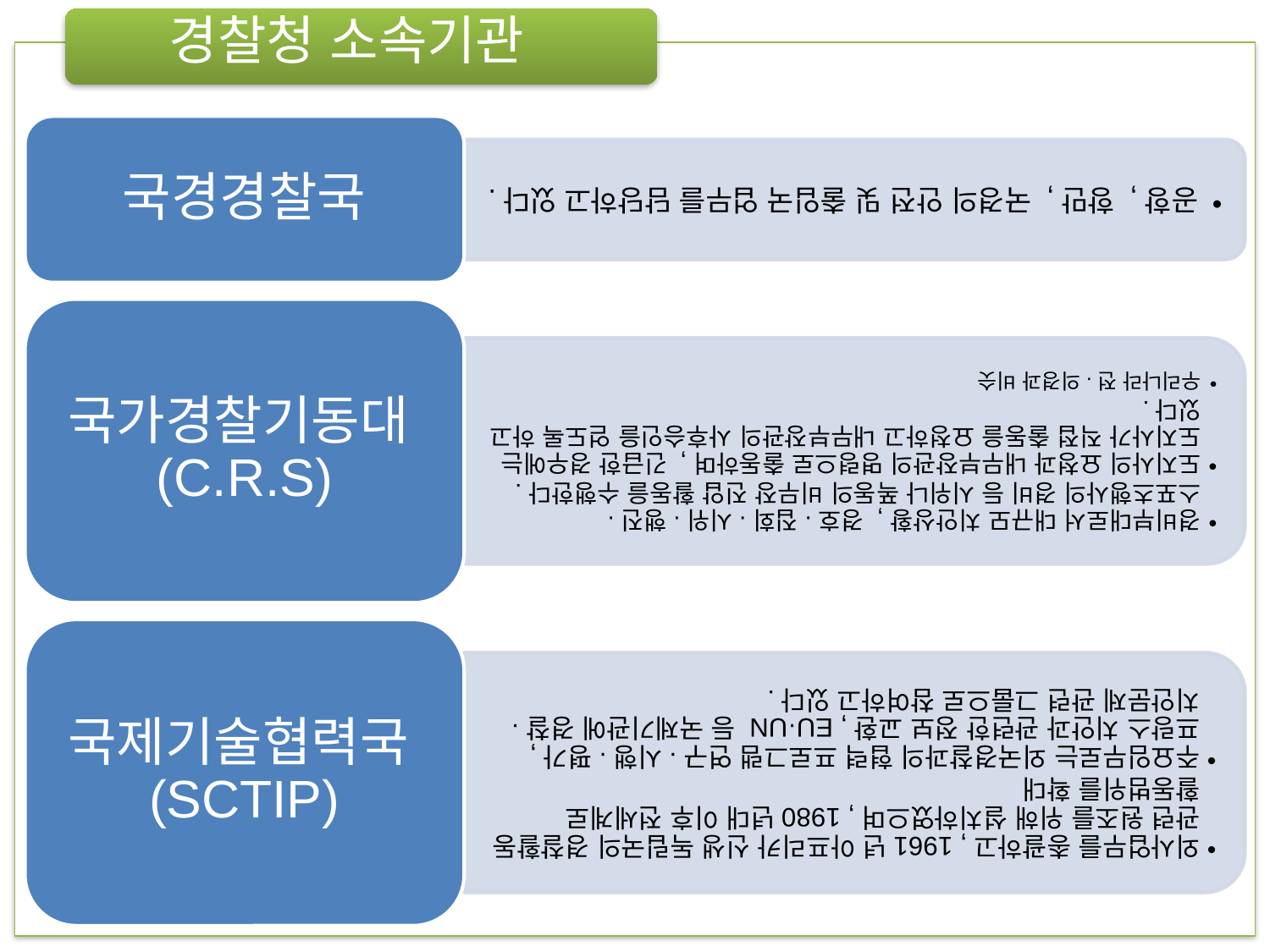

경찰청 소속기관

공항, 항만, 국경의 안전 및 출입국 업무를 담당하고 있다.
국경경찰국
경비부대로서 대규모 치안상황, 경호·집회·시위·행진·스포츠행사의 경비 등 시위나 폭동의 비무장 진압 활동을 수행한다.
도지사의 요청과 내무부장관의 명령으로 출동하며, 긴급한 경우에는 도지사가 직접 출동을 요청하고 내무부장관의 사후승인을 얻도록 하고 있다.
우리나라 전·의경과 비슷
국가경찰기동대(C.R.S)
외사업무를 총괄하고, 1961년 아프리카 신생 독립국의 경찰활동 관련 원조를 위해 설치하였으며, 1980년대 이후 전세계로 활동범위를 확대
주요임무로는 외국경찰과의 협력 프로그램 연구·시행·평가, 프랑스 치안과 관련한 정보 교환, EU·UN 등 국제기관에 경찰·치안문제 관련 그룹으로 참여하고 있다.
국제기술협력국(SCTIP)